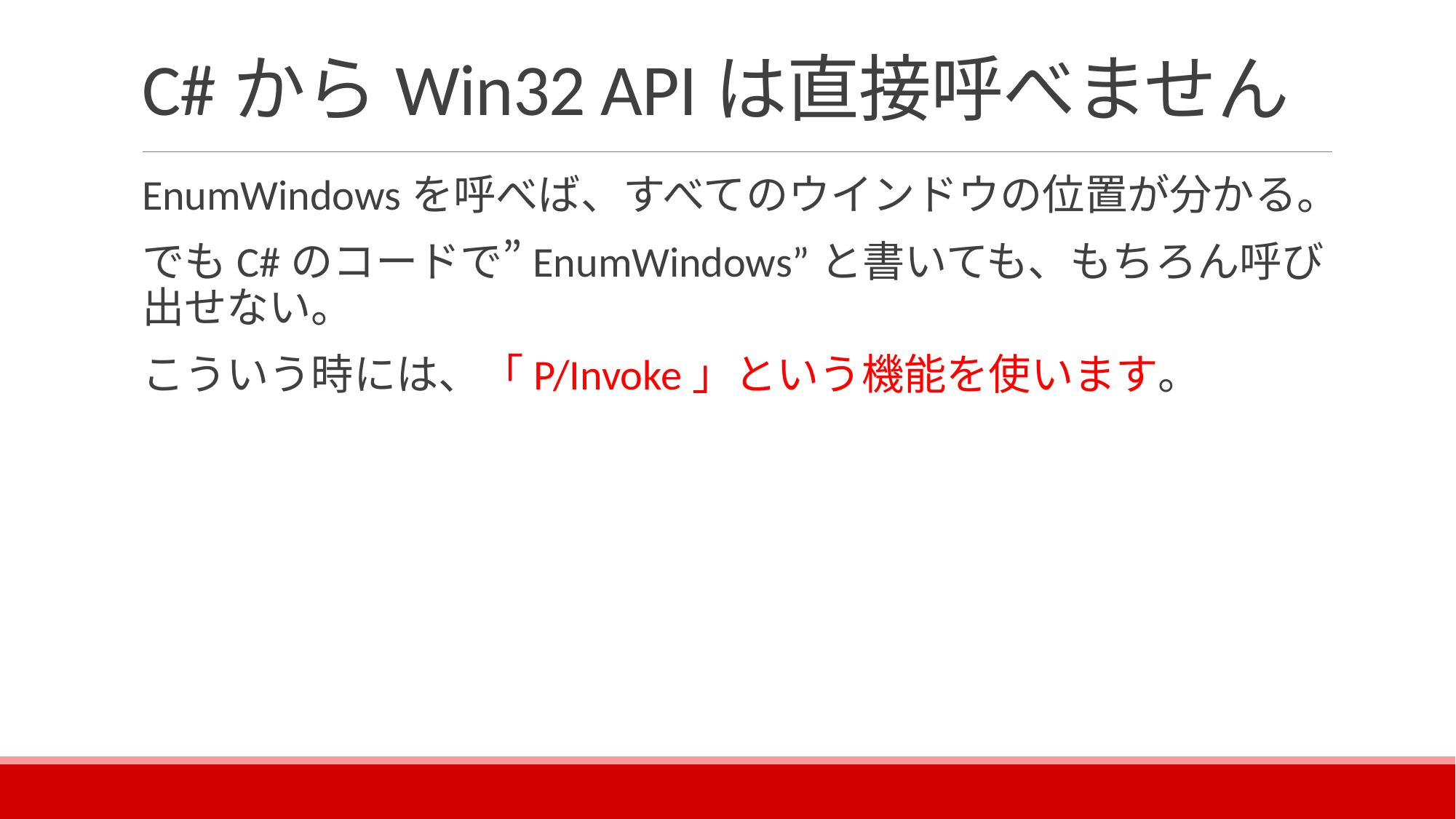

# C#からWin32 APIは直接呼べません
EnumWindowsを呼べば、すべてのウインドウの位置が分かる。
でもC#のコードで”EnumWindows”と書いても、もちろん呼び出せない。
こういう時には、「P/Invoke」という機能を使います。